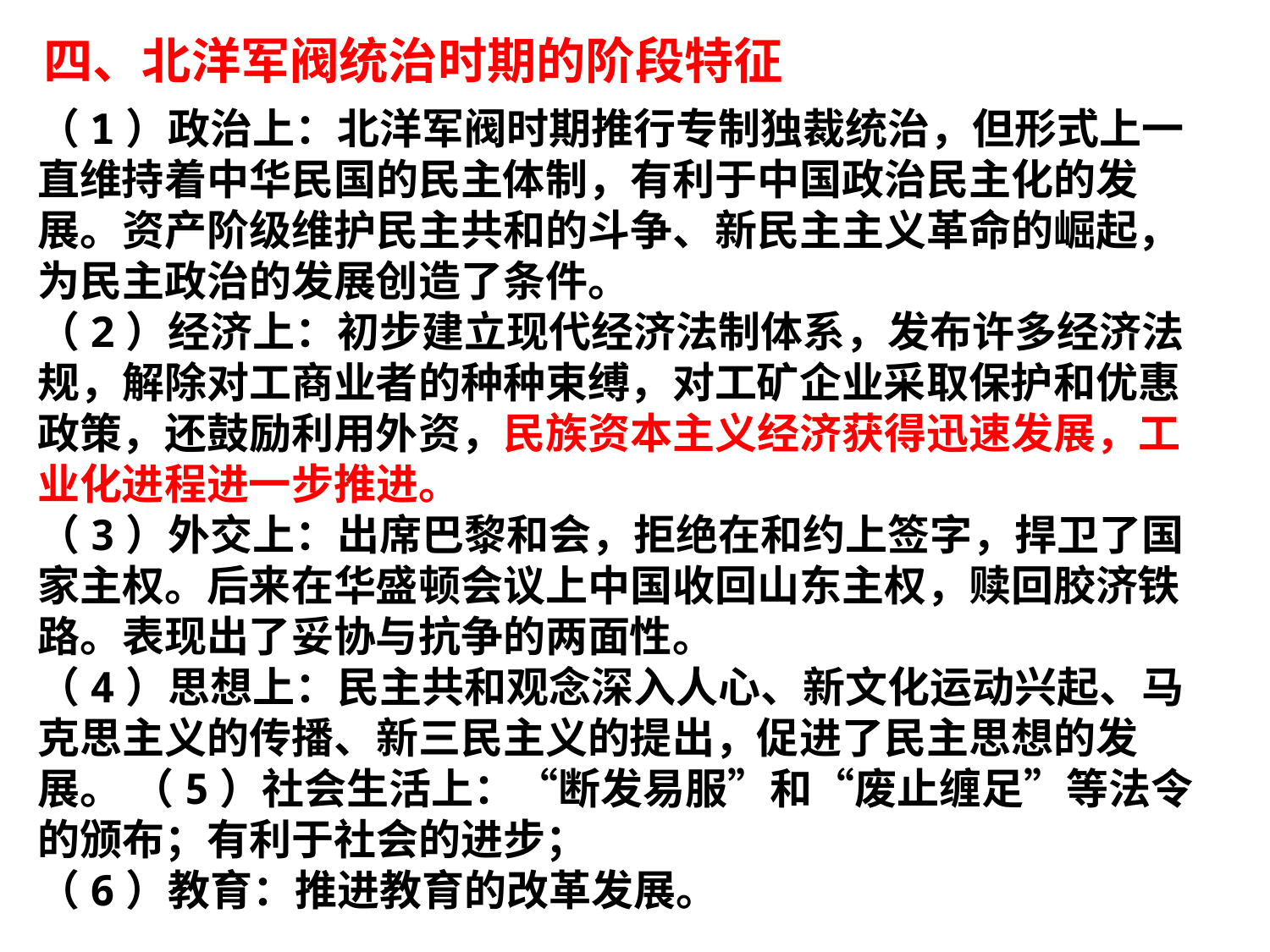

四、北洋军阀统治时期的阶段特征
（1）政治上：北洋军阀时期推行专制独裁统治，但形式上一直维持着中华民国的民主体制，有利于中国政治民主化的发展。资产阶级维护民主共和的斗争、新民主主义革命的崛起，为民主政治的发展创造了条件。
（2）经济上：初步建立现代经济法制体系，发布许多经济法规，解除对工商业者的种种束缚，对工矿企业采取保护和优惠政策，还鼓励利用外资，民族资本主义经济获得迅速发展，工业化进程进一步推进。
（3）外交上：出席巴黎和会，拒绝在和约上签字，捍卫了国家主权。后来在华盛顿会议上中国收回山东主权，赎回胶济铁路。表现出了妥协与抗争的两面性。
（4）思想上：民主共和观念深入人心、新文化运动兴起、马克思主义的传播、新三民主义的提出，促进了民主思想的发展。 （5）社会生活上：“断发易服”和“废止缠足”等法令的颁布；有利于社会的进步；
（6）教育：推进教育的改革发展。